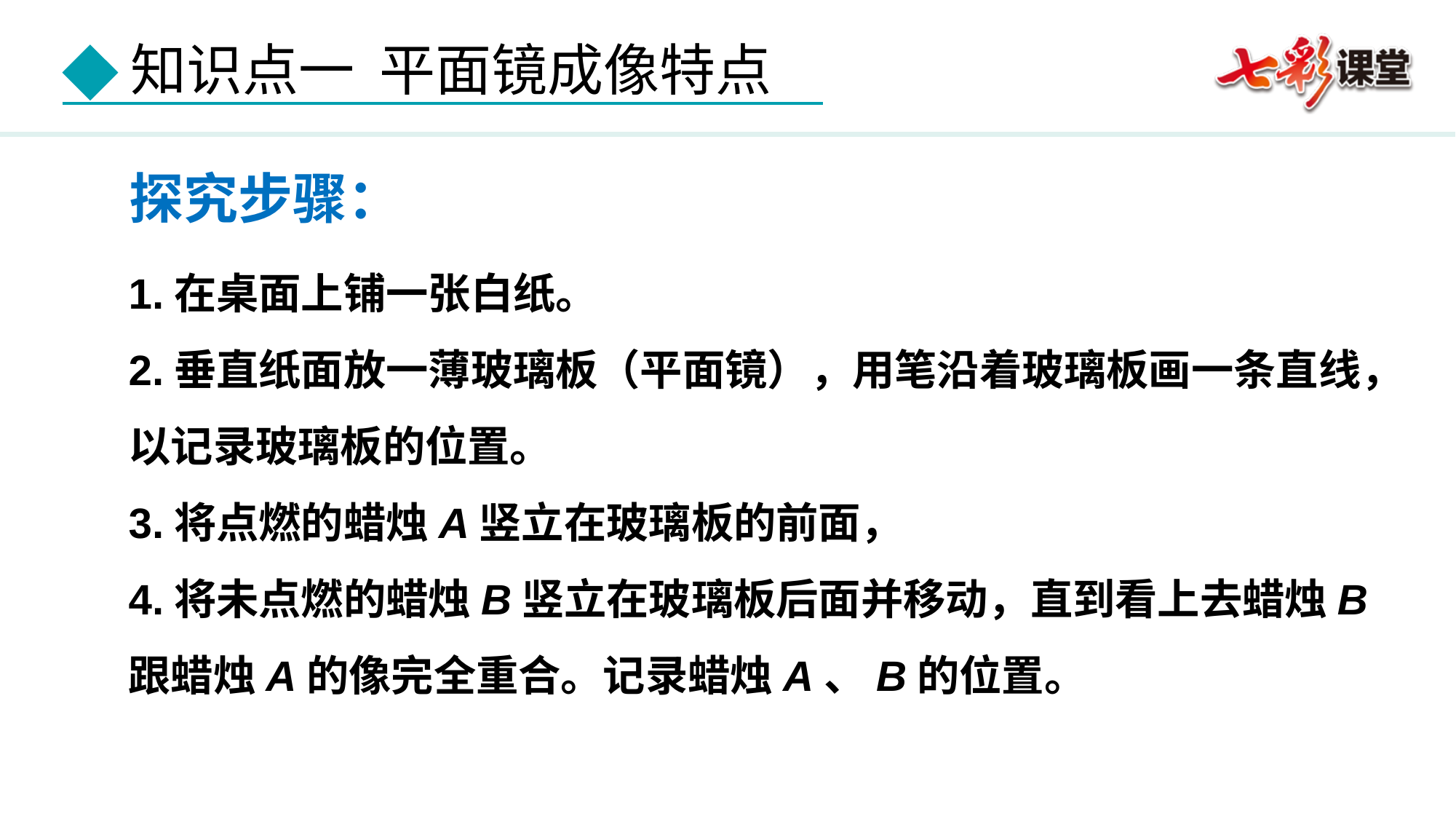

探究步骤：
1.在桌面上铺一张白纸。
2.垂直纸面放一薄玻璃板（平面镜），用笔沿着玻璃板画一条直线，以记录玻璃板的位置。
3.将点燃的蜡烛A竖立在玻璃板的前面，
4.将未点燃的蜡烛B竖立在玻璃板后面并移动，直到看上去蜡烛B跟蜡烛A的像完全重合。记录蜡烛A、B的位置。